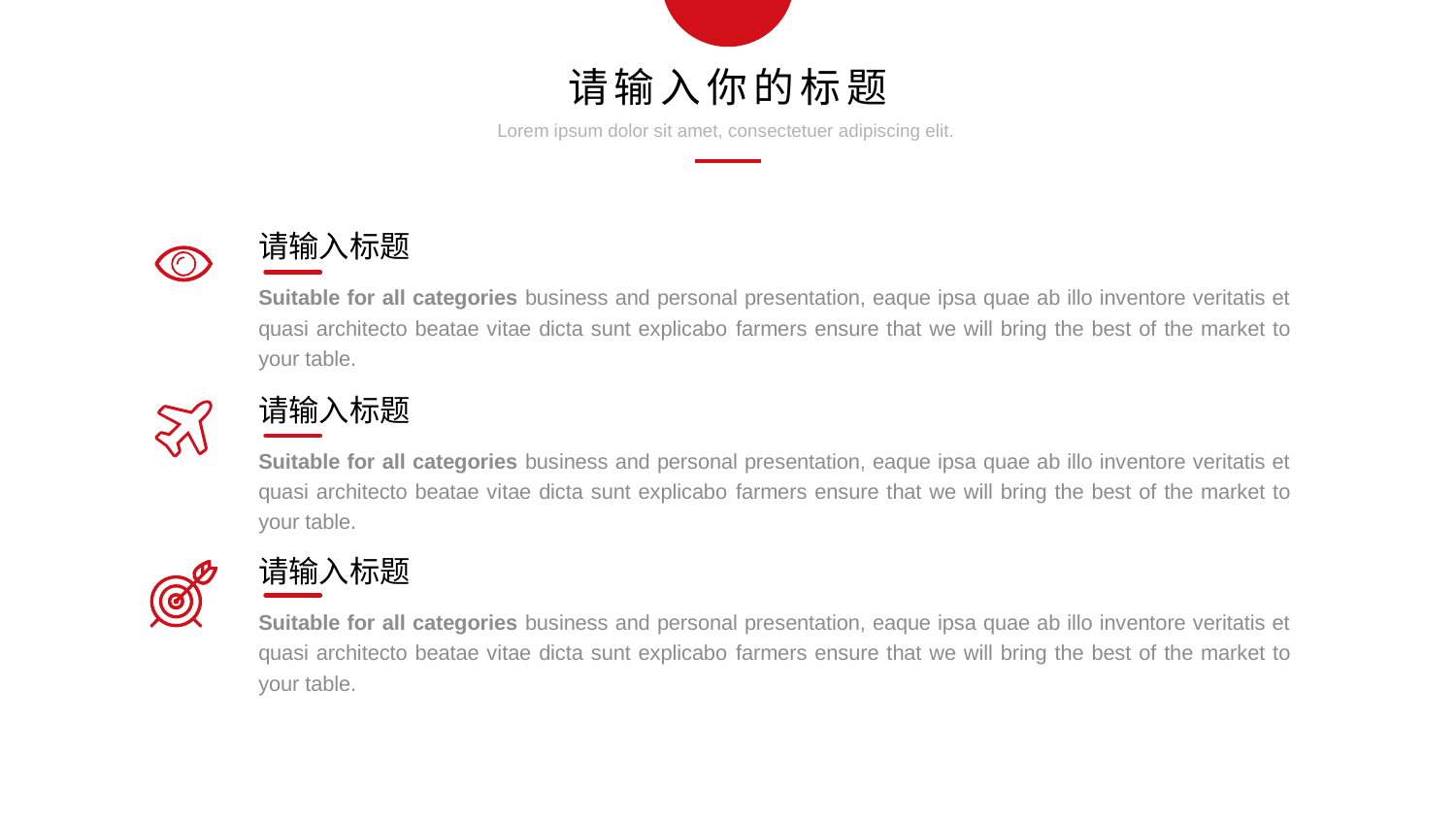

请输入你的标题
Lorem ipsum dolor sit amet, consectetuer adipiscing elit.
请输入标题

Suitable for all categories business and personal presentation, eaque ipsa quae ab illo inventore veritatis et quasi architecto beatae vitae dicta sunt explicabo farmers ensure that we will bring the best of the market to your table.
请输入标题

Suitable for all categories business and personal presentation, eaque ipsa quae ab illo inventore veritatis et quasi architecto beatae vitae dicta sunt explicabo farmers ensure that we will bring the best of the market to your table.
请输入标题

Suitable for all categories business and personal presentation, eaque ipsa quae ab illo inventore veritatis et quasi architecto beatae vitae dicta sunt explicabo farmers ensure that we will bring the best of the market to your table.